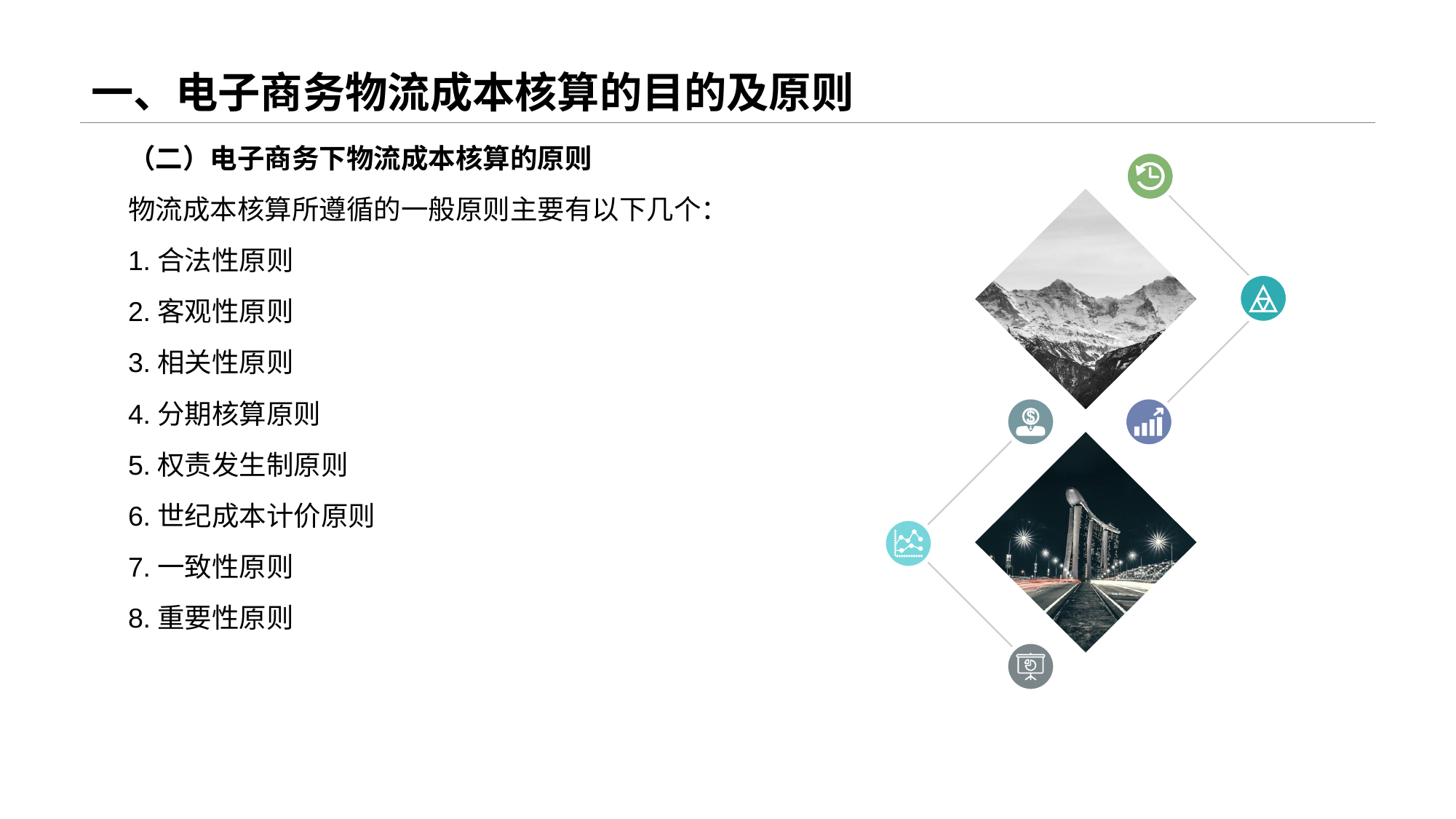

# 一、电子商务物流成本核算的目的及原则
（二）电子商务下物流成本核算的原则
物流成本核算所遵循的一般原则主要有以下几个：
1.合法性原则
2.客观性原则
3.相关性原则
4.分期核算原则
5.权责发生制原则
6.世纪成本计价原则
7.一致性原则
8.重要性原则

5